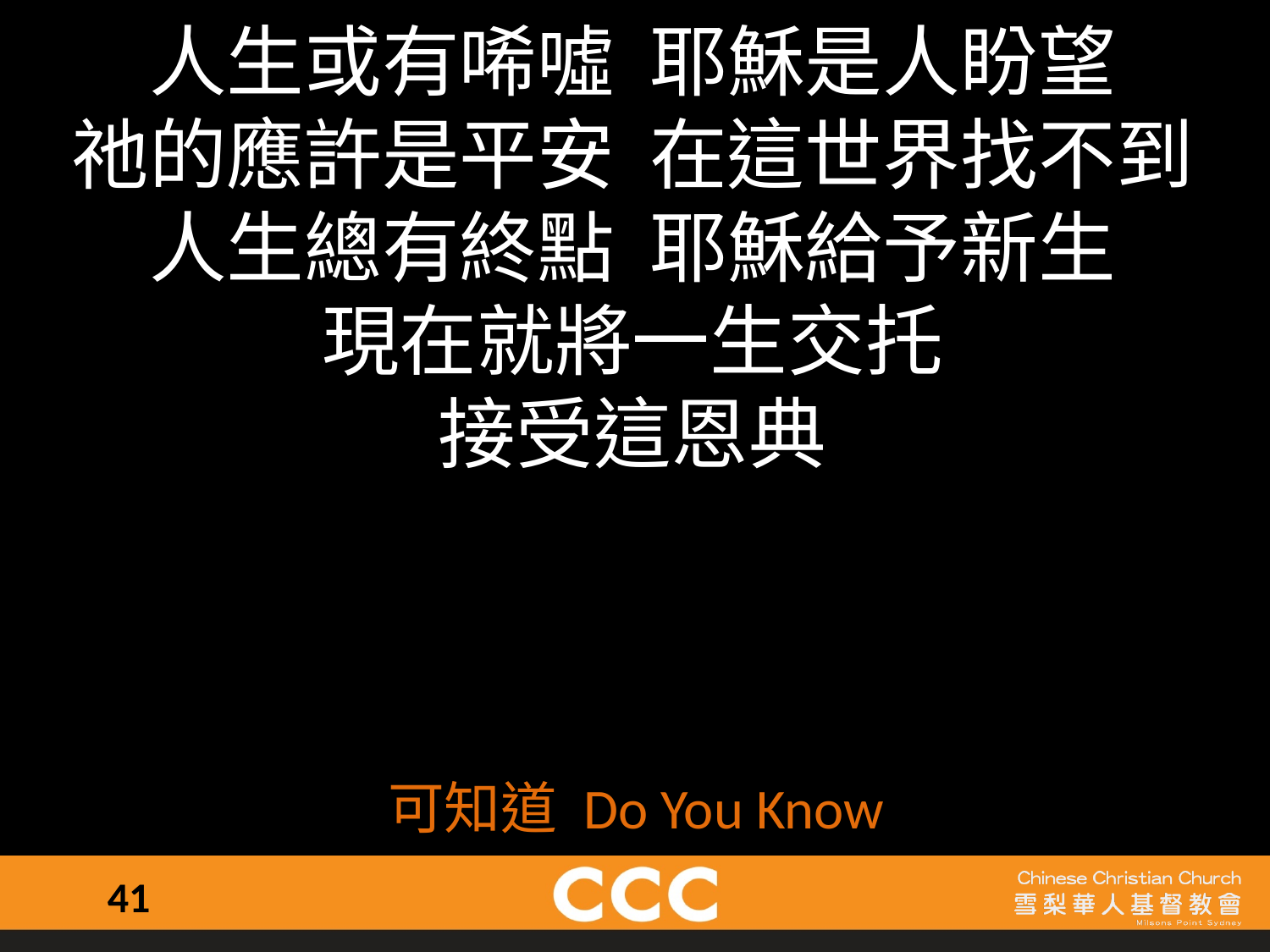

人生或有唏噓  耶穌是人盼望
祂的應許是平安  在這世界找不到
人生總有終點  耶穌給予新生
現在就將一生交托
接受這恩典
可知道 Do You Know
41